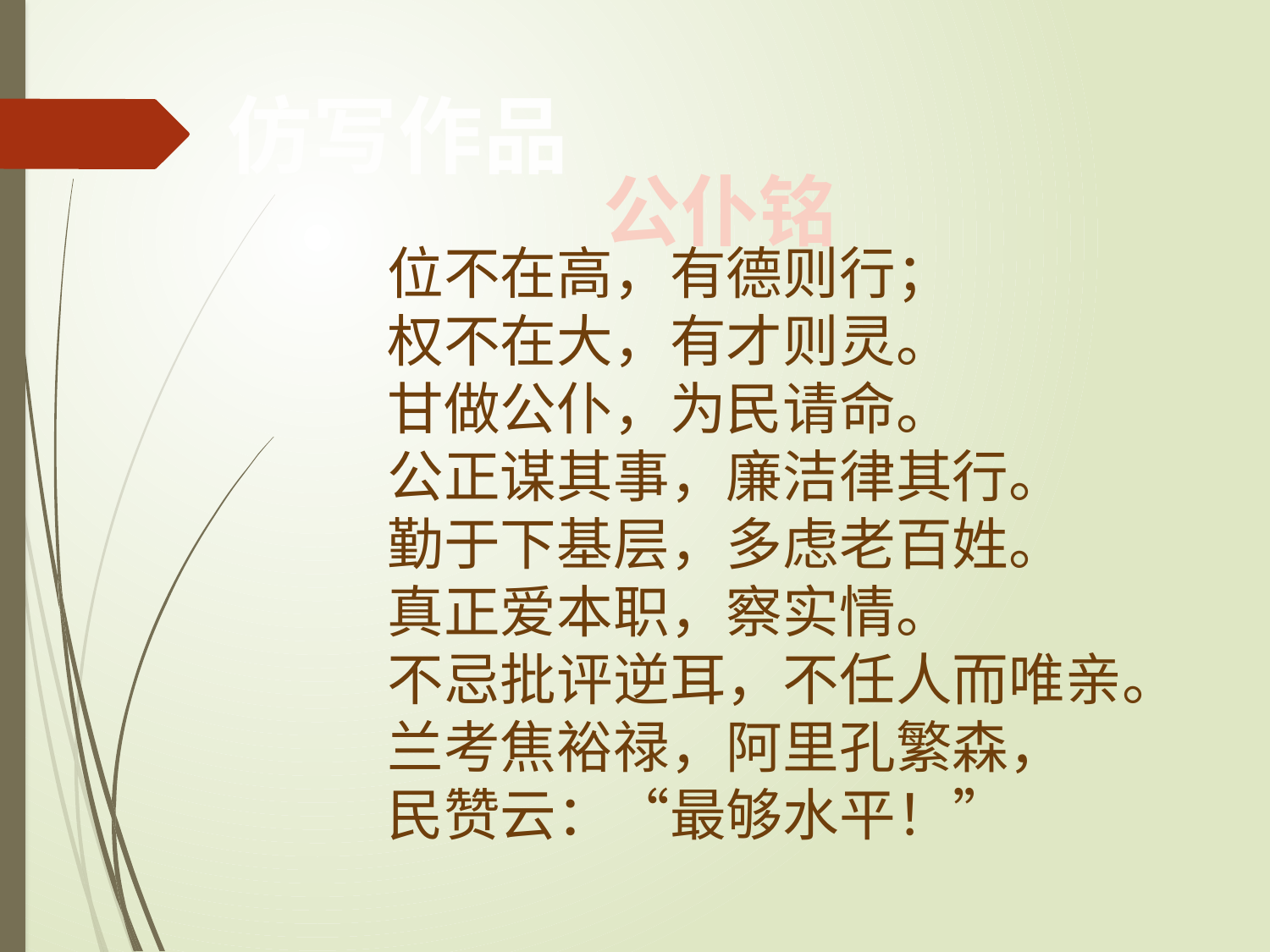

# 仿写作品
公仆铭
位不在高，有德则行；
权不在大，有才则灵。
甘做公仆，为民请命。
公正谋其事，廉洁律其行。
勤于下基层，多虑老百姓。
真正爱本职，察实情。
不忌批评逆耳，不任人而唯亲。
兰考焦裕禄，阿里孔繁森，
民赞云：“最够水平！”